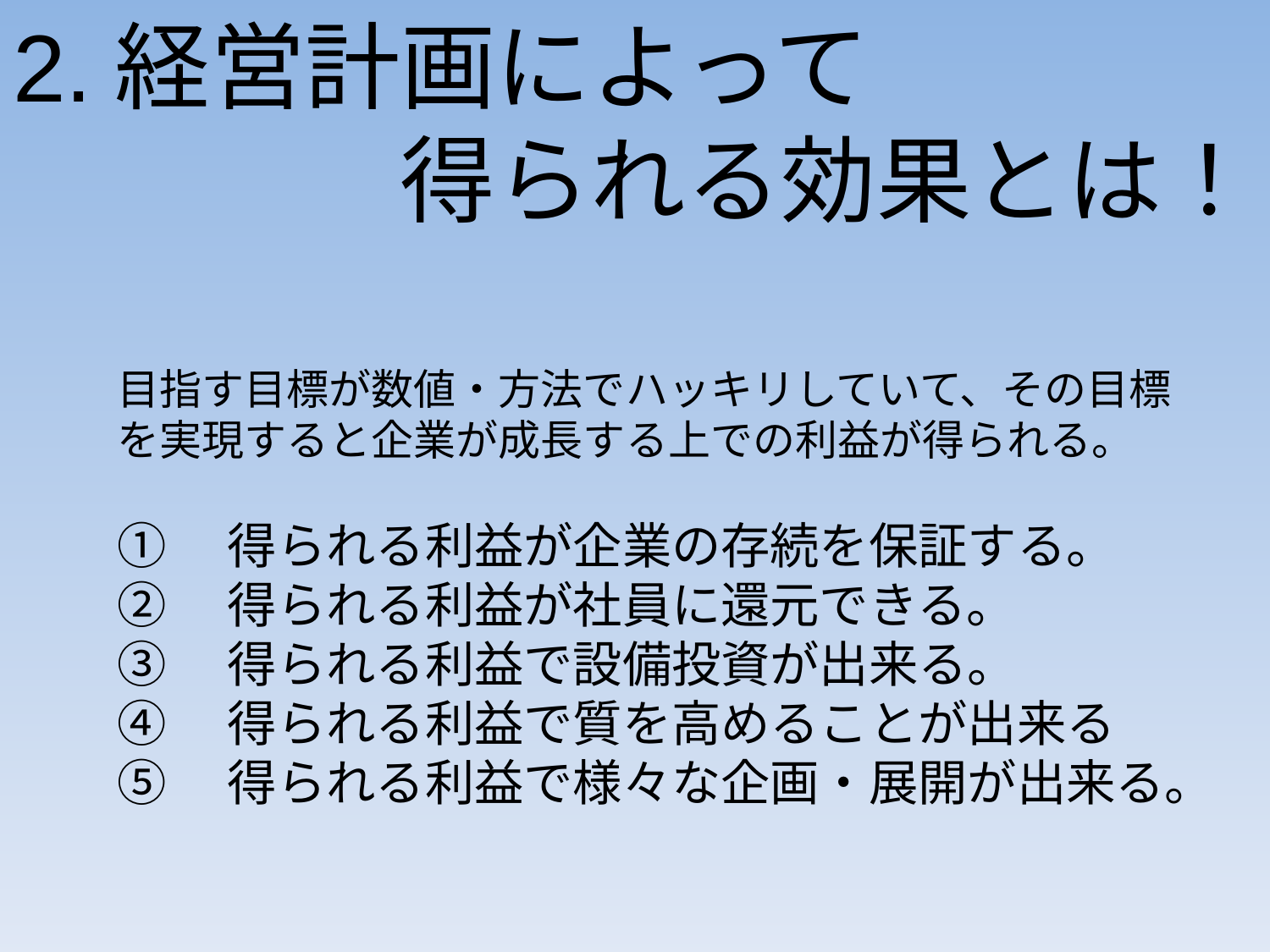

2.経営計画によって
得られる効果とは！
目指す目標が数値・方法でハッキリしていて、その目標を実現すると企業が成長する上での利益が得られる。

①　得られる利益が企業の存続を保証する。
②　得られる利益が社員に還元できる。
③　得られる利益で設備投資が出来る。
④　得られる利益で質を高めることが出来る
⑤　得られる利益で様々な企画・展開が出来る。